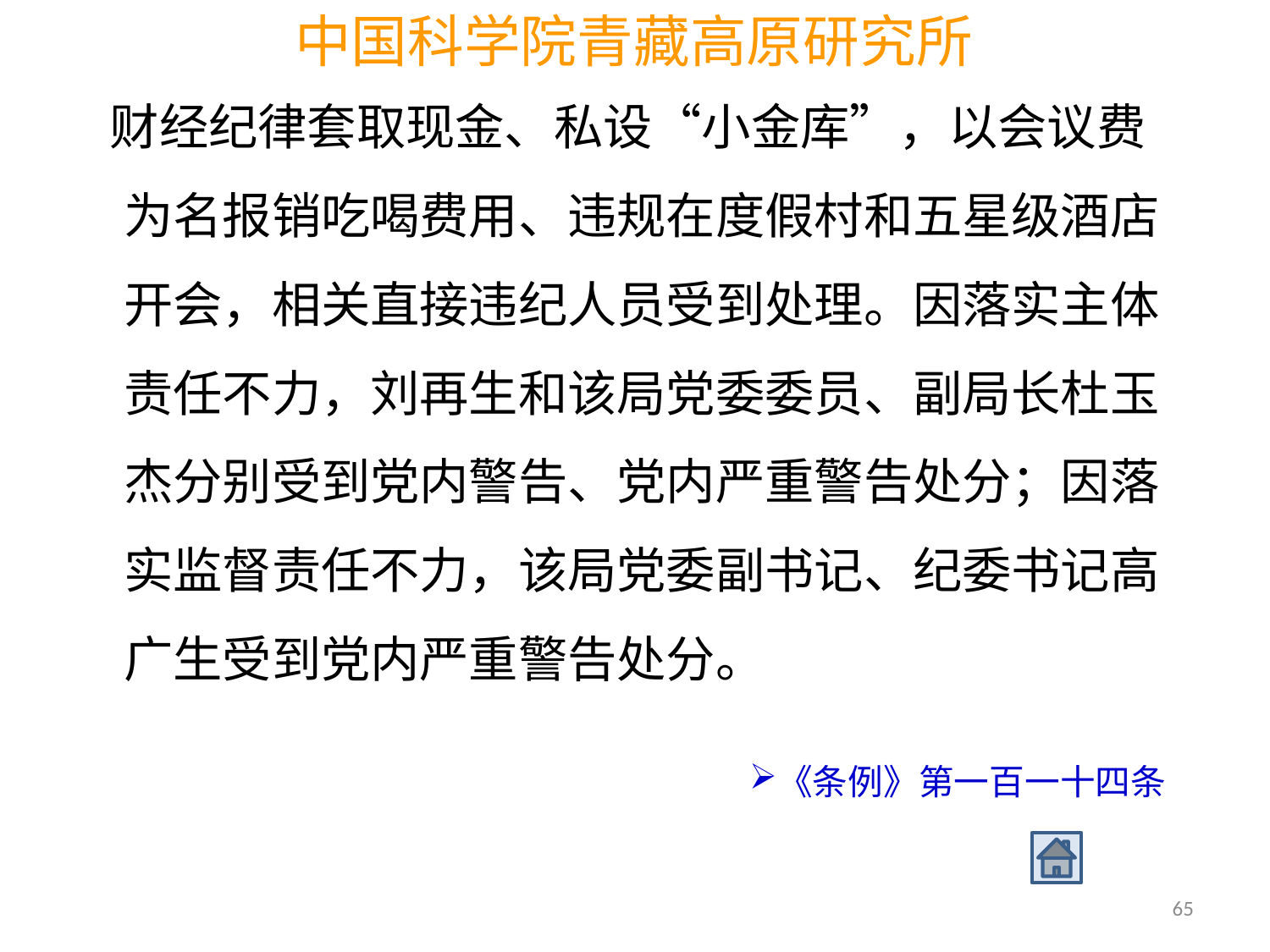

财经纪律套取现金、私设“小金库”，以会议费为名报销吃喝费用、违规在度假村和五星级酒店开会，相关直接违纪人员受到处理。因落实主体责任不力，刘再生和该局党委委员、副局长杜玉杰分别受到党内警告、党内严重警告处分；因落实监督责任不力，该局党委副书记、纪委书记高广生受到党内严重警告处分。
《条例》第一百一十四条

65